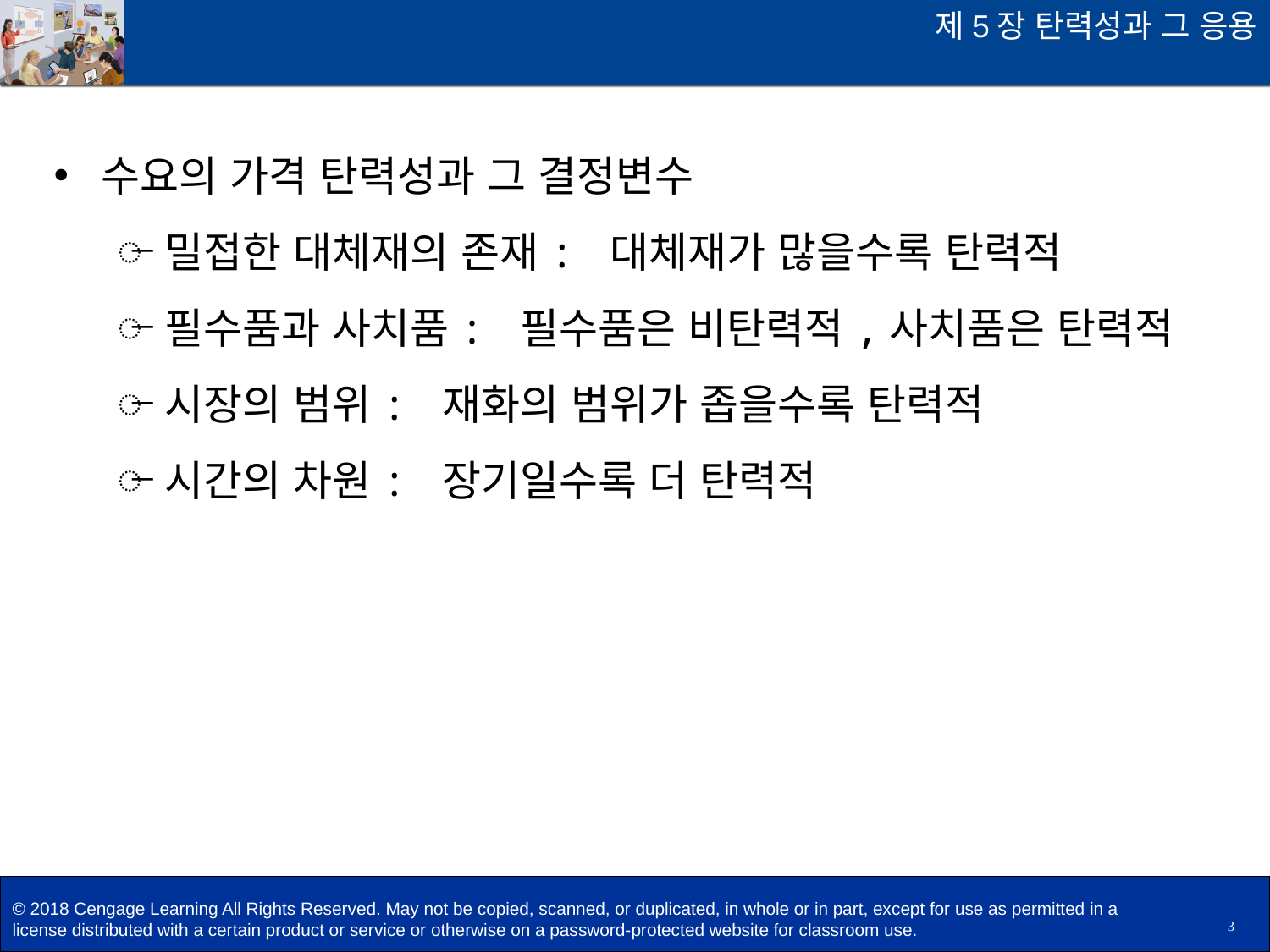

제5장 탄력성과 그 응용
수요의 가격 탄력성과 그 결정변수
밀접한 대체재의 존재: 대체재가 많을수록 탄력적
필수품과 사치품: 필수품은 비탄력적,사치품은 탄력적
시장의 범위: 재화의 범위가 좁을수록 탄력적
시간의 차원: 장기일수록 더 탄력적